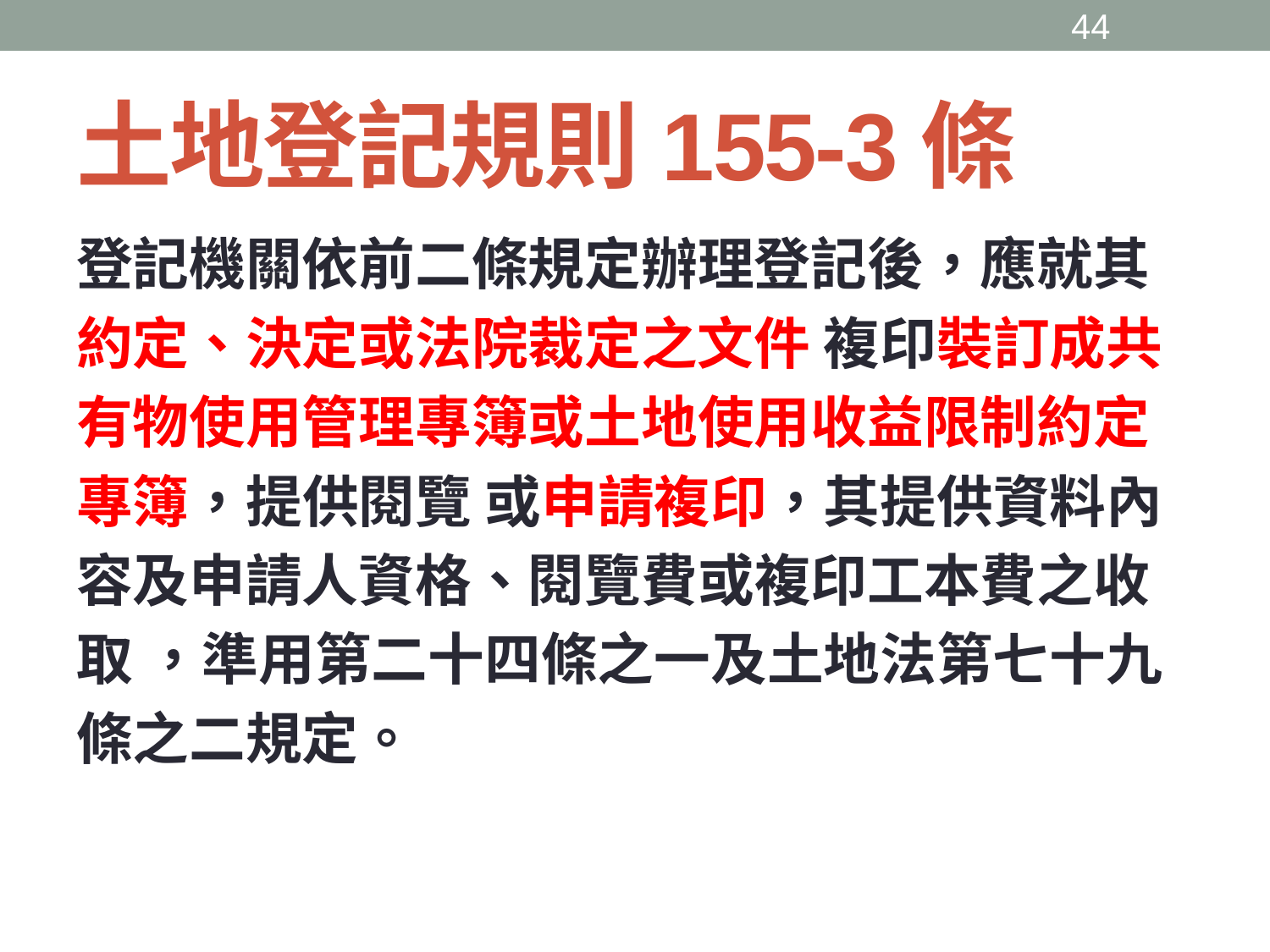

44
# 土地登記規則155-3條
登記機關依前二條規定辦理登記後，應就其
約定、決定或法院裁定之文件 複印裝訂成共
有物使用管理專簿或土地使用收益限制約定
專簿，提供閱覽 或申請複印，其提供資料內
容及申請人資格、閱覽費或複印工本費之收
取 ，準用第二十四條之一及土地法第七十九
條之二規定。